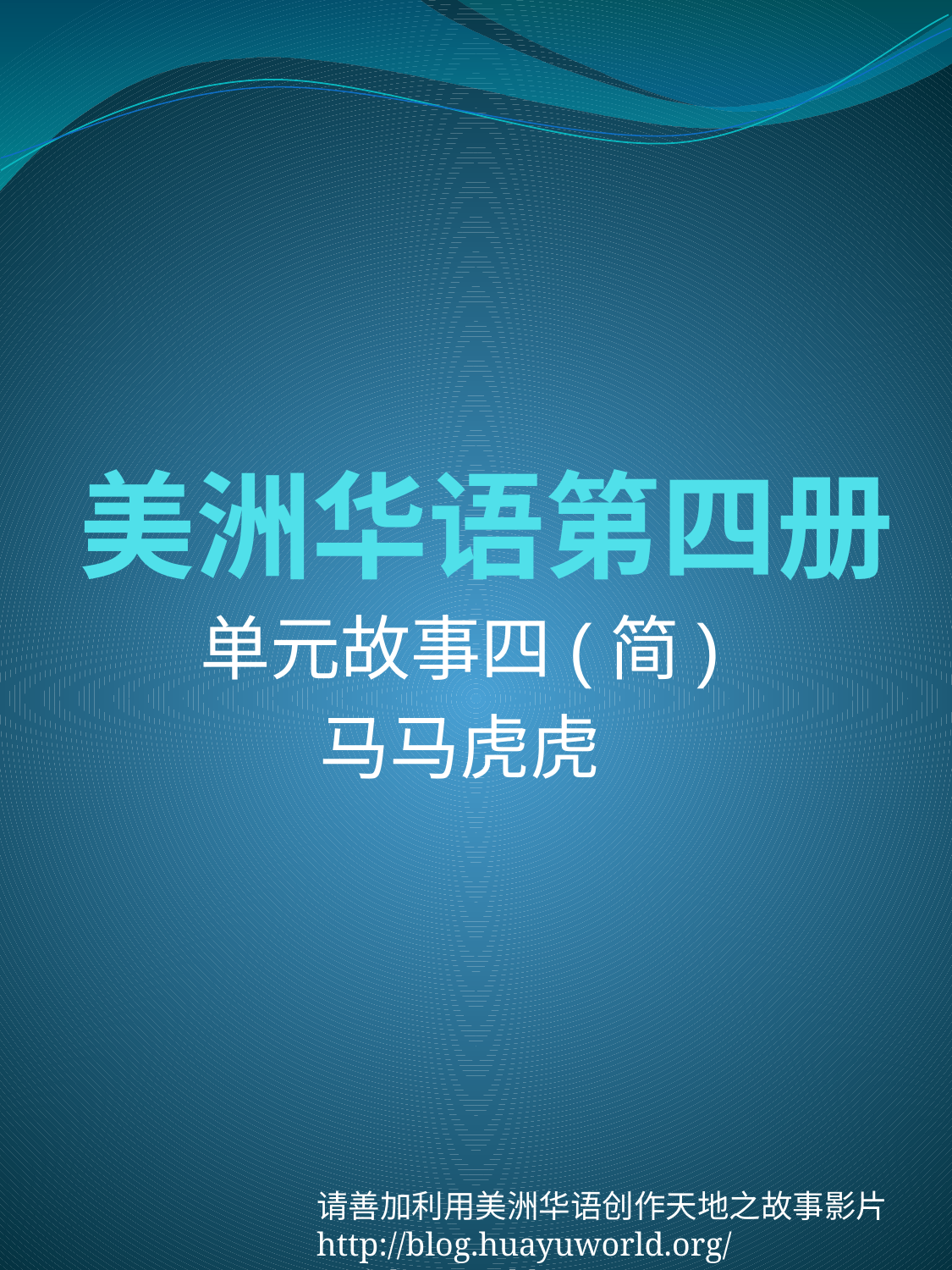

# 美洲华语第四册
单元故事四(简)
马马虎虎
请善加利用美洲华语创作天地之故事影片
http://blog.huayuworld.org/meizhouworld